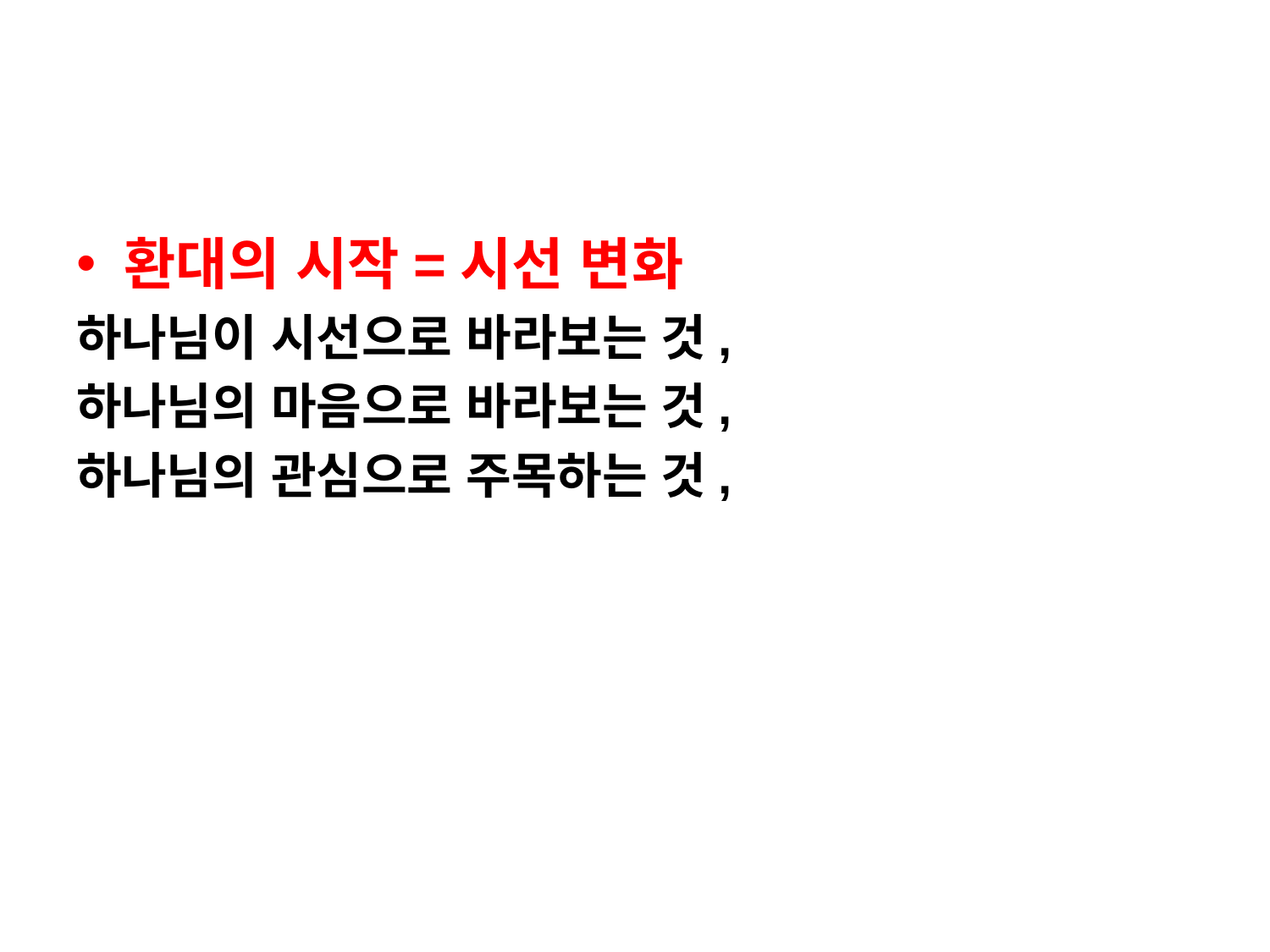

#
환대의 시작=시선 변화
하나님이 시선으로 바라보는 것,
하나님의 마음으로 바라보는 것,
하나님의 관심으로 주목하는 것,